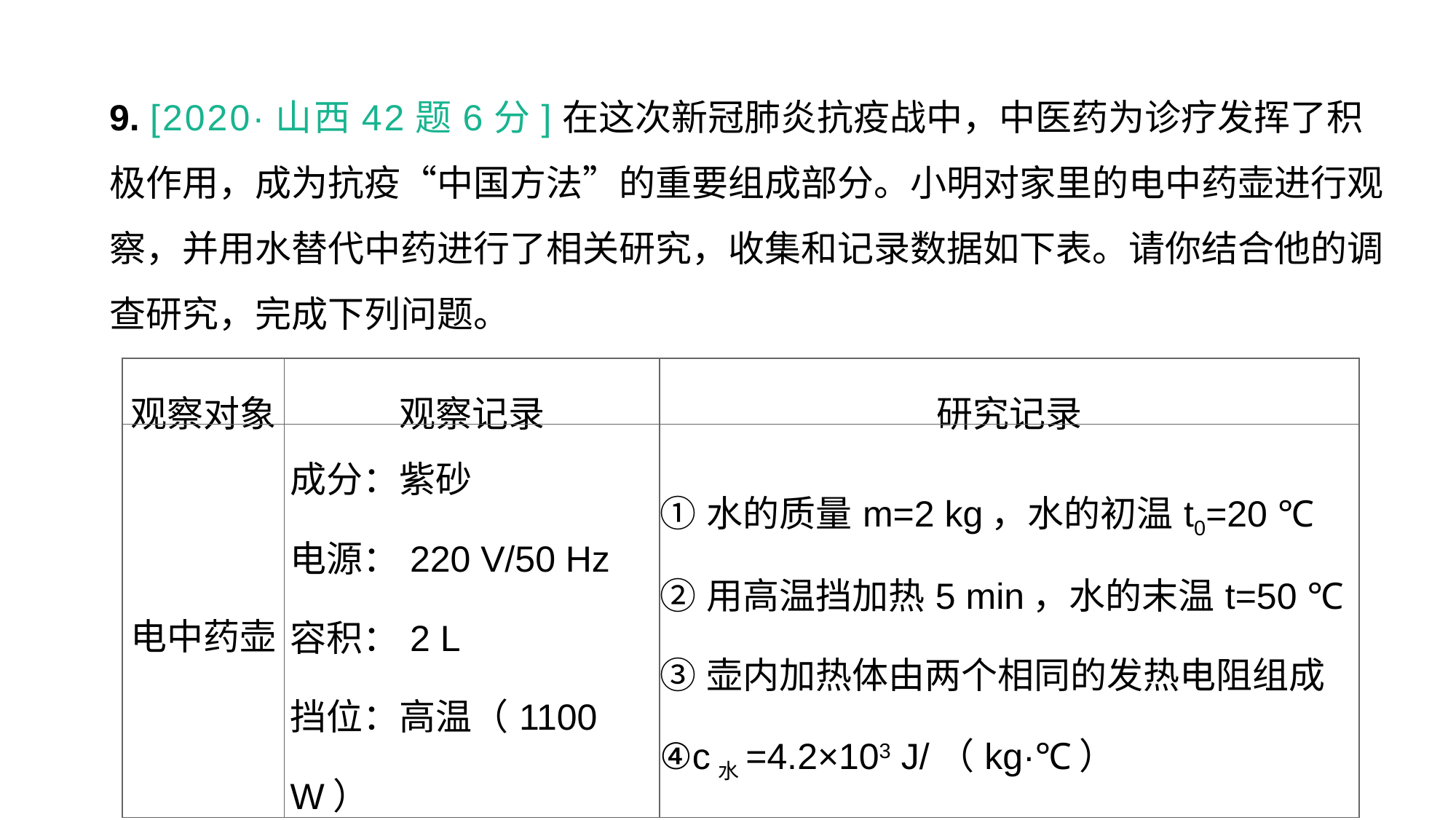

9. [2020·山西42题6分]在这次新冠肺炎抗疫战中，中医药为诊疗发挥了积极作用，成为抗疫“中国方法”的重要组成部分。小明对家里的电中药壶进行观察，并用水替代中药进行了相关研究，收集和记录数据如下表。请你结合他的调查研究，完成下列问题。
真题回顾 把握考向
| 观察对象 | 观察记录 | 研究记录 |
| --- | --- | --- |
| 电中药壶 | 成分：紫砂 电源：220 V/50 Hz 容积：2 L 挡位：高温（1100 W） 低温 | ①水的质量m=2 kg，水的初温t0=20 ℃ ②用高温挡加热5 min，水的末温t=50 ℃ ③壶内加热体由两个相同的发热电阻组成 ④c水=4.2×103 J/（kg·℃） |